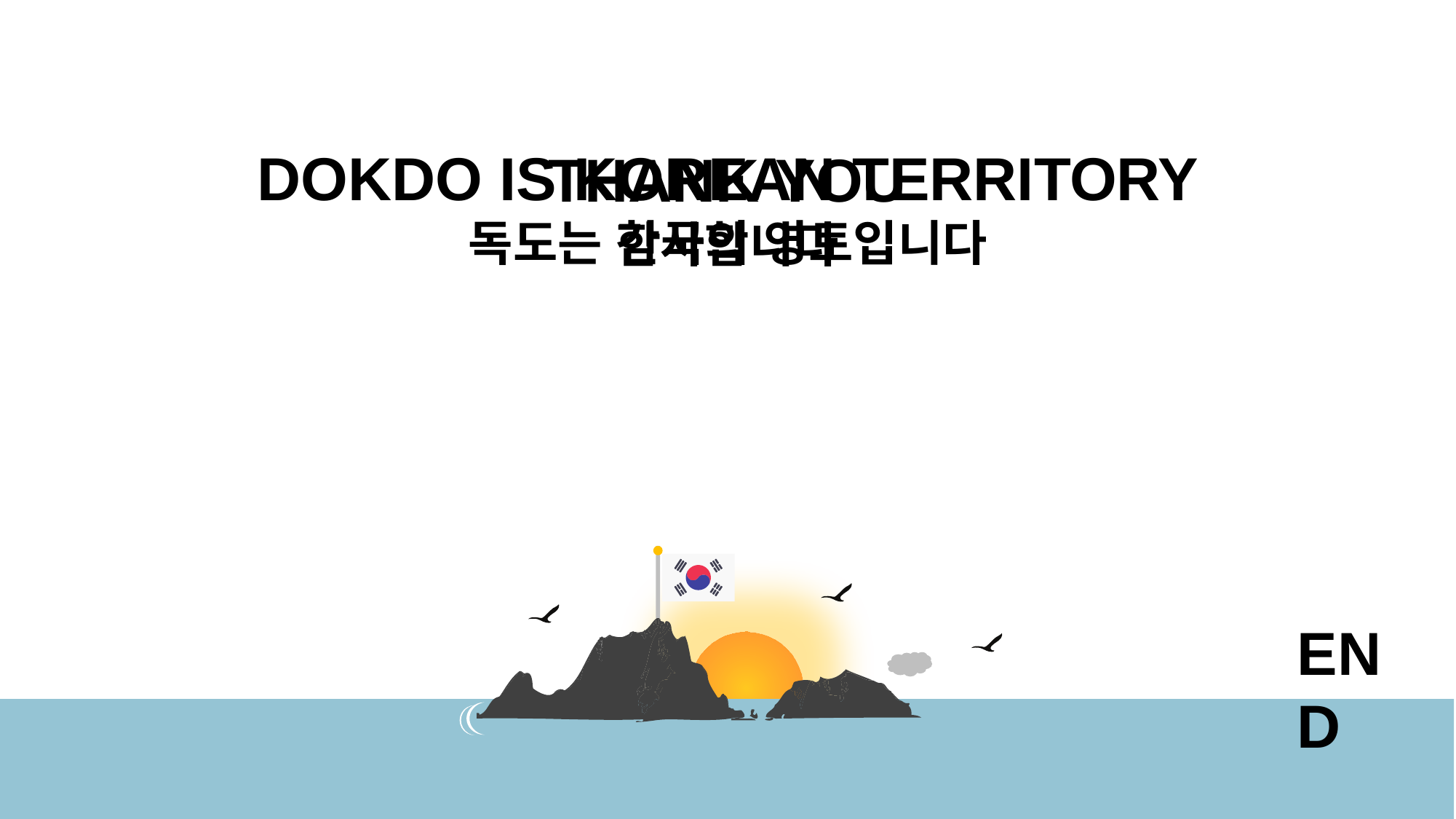

DOKDO IS KOREAN TERRITORY
독도는 한국의 영토입니다
THANK YOU
감사합니다

END